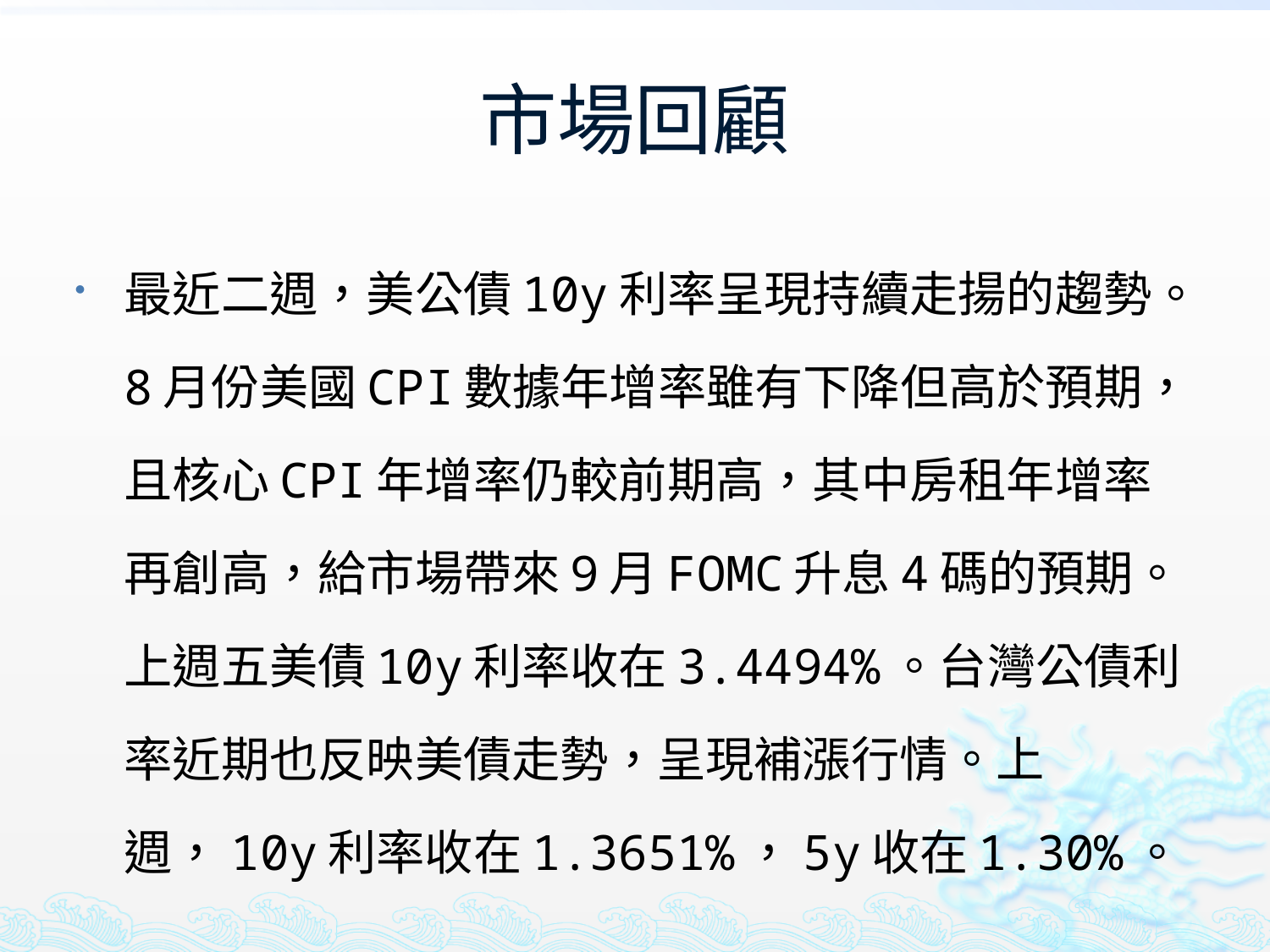

# 市場回顧
最近二週，美公債10y利率呈現持續走揚的趨勢。8月份美國CPI數據年增率雖有下降但高於預期，且核心CPI年增率仍較前期高，其中房租年增率再創高，給市場帶來9月FOMC升息4碼的預期。上週五美債10y利率收在3.4494%。台灣公債利率近期也反映美債走勢，呈現補漲行情。上週，10y利率收在1.3651%，5y收在1.30%。